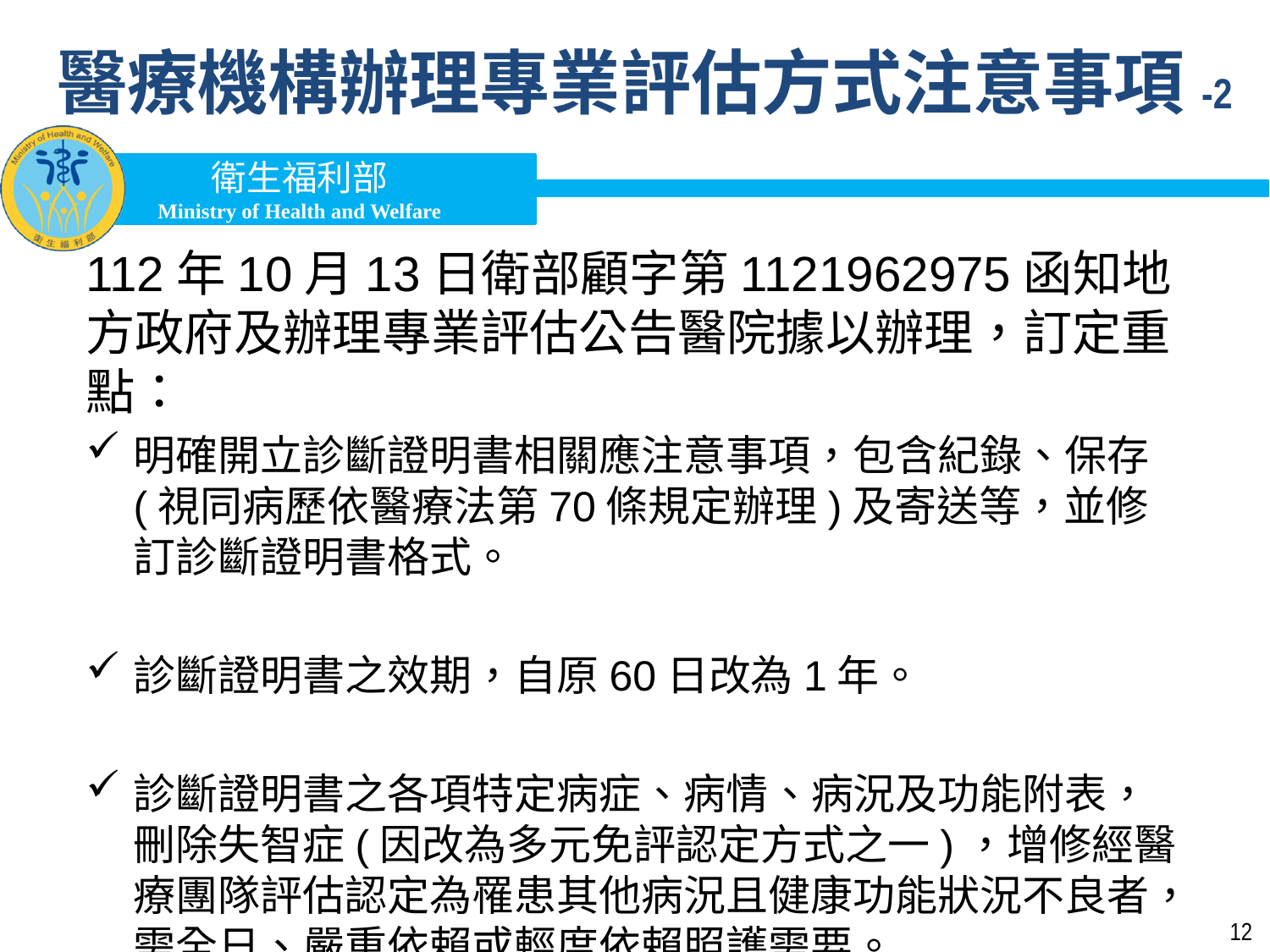

# 醫療機構辦理專業評估方式注意事項-2
112年10月13日衛部顧字第1121962975函知地方政府及辦理專業評估公告醫院據以辦理，訂定重點：
明確開立診斷證明書相關應注意事項，包含紀錄、保存(視同病歷依醫療法第70條規定辦理)及寄送等，並修訂診斷證明書格式。

診斷證明書之效期，自原60日改為1年。

診斷證明書之各項特定病症、病情、病況及功能附表，刪除失智症(因改為多元免評認定方式之一)，增修經醫療團隊評估認定為罹患其他病況且健康功能狀況不良者，需全日、嚴重依賴或輕度依賴照護需要。

12